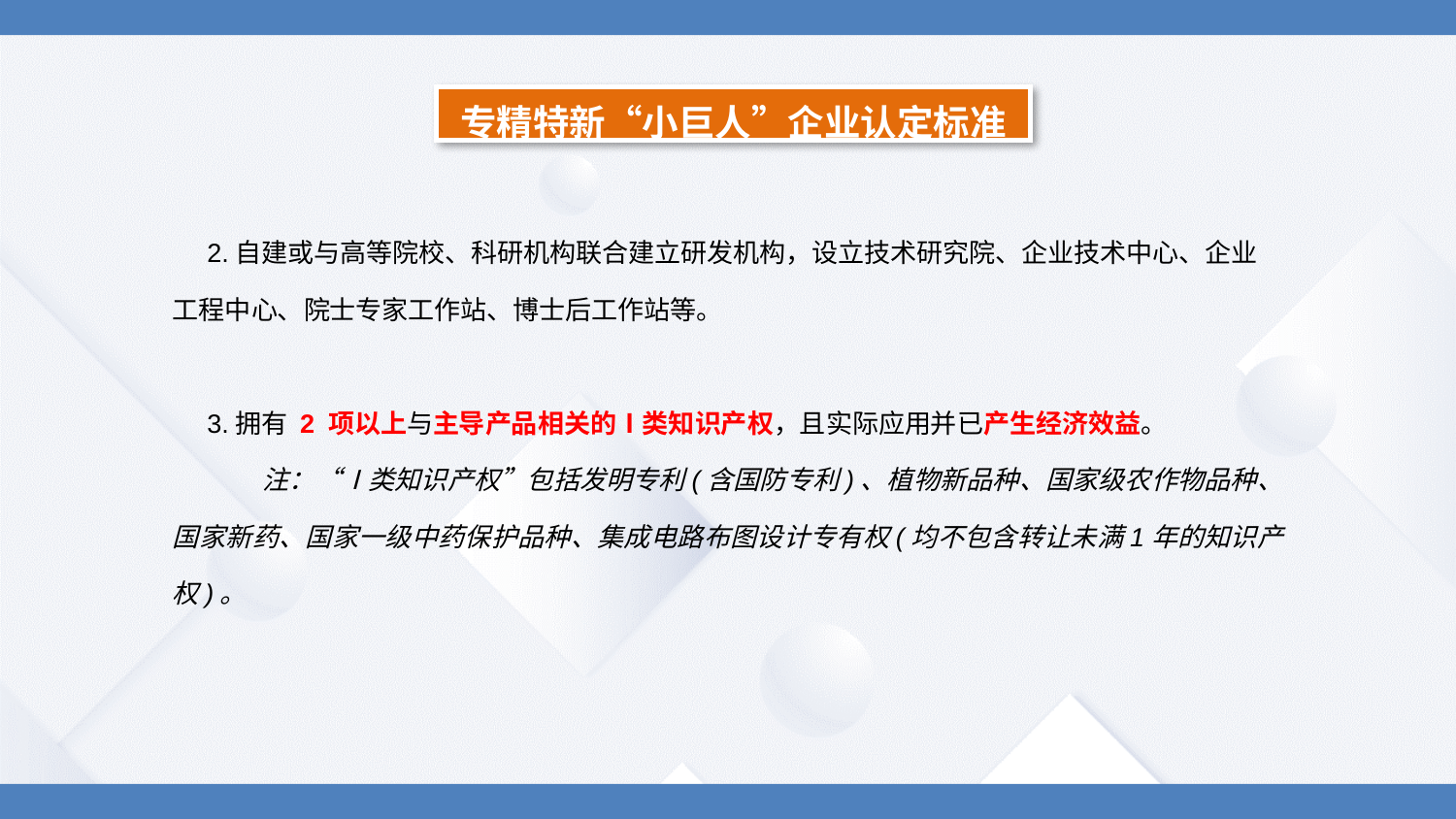

专精特新“小巨人”企业认定标准

2.自建或与高等院校、科研机构联合建立研发机构，设立技术研究院、企业技术中心、企业工程中心、院士专家工作站、博士后工作站等。

3.拥有 2 项以上与主导产品相关的Ⅰ类知识产权，且实际应用并已产生经济效益。
        注：“Ⅰ类知识产权”包括发明专利(含国防专利)、植物新品种、国家级农作物品种、国家新药、国家一级中药保护品种、集成电路布图设计专有权(均不包含转让未满1年的知识产权)。